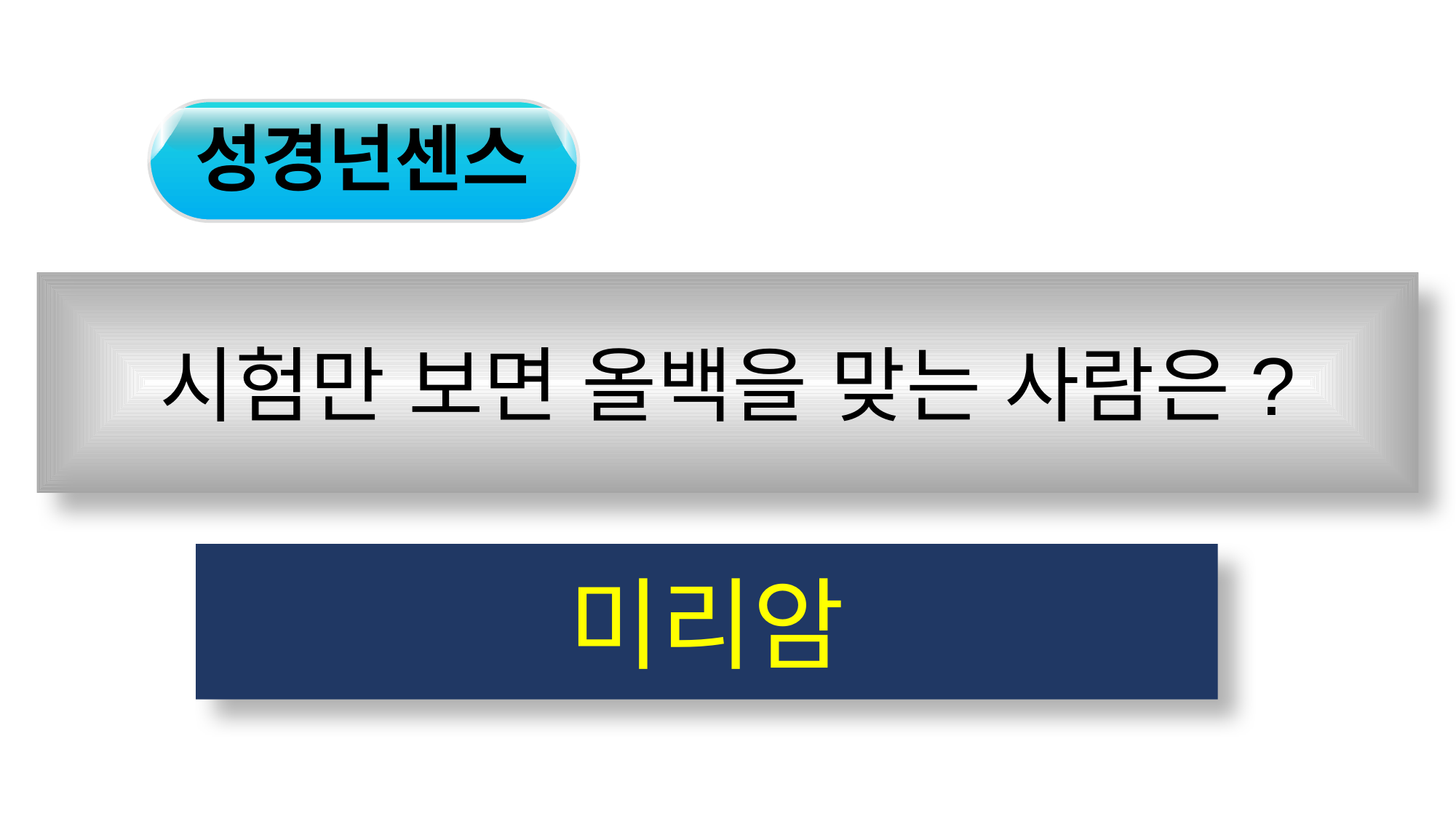

성경넌센스
시험만 보면 올백을 맞는 사람은?
미리암